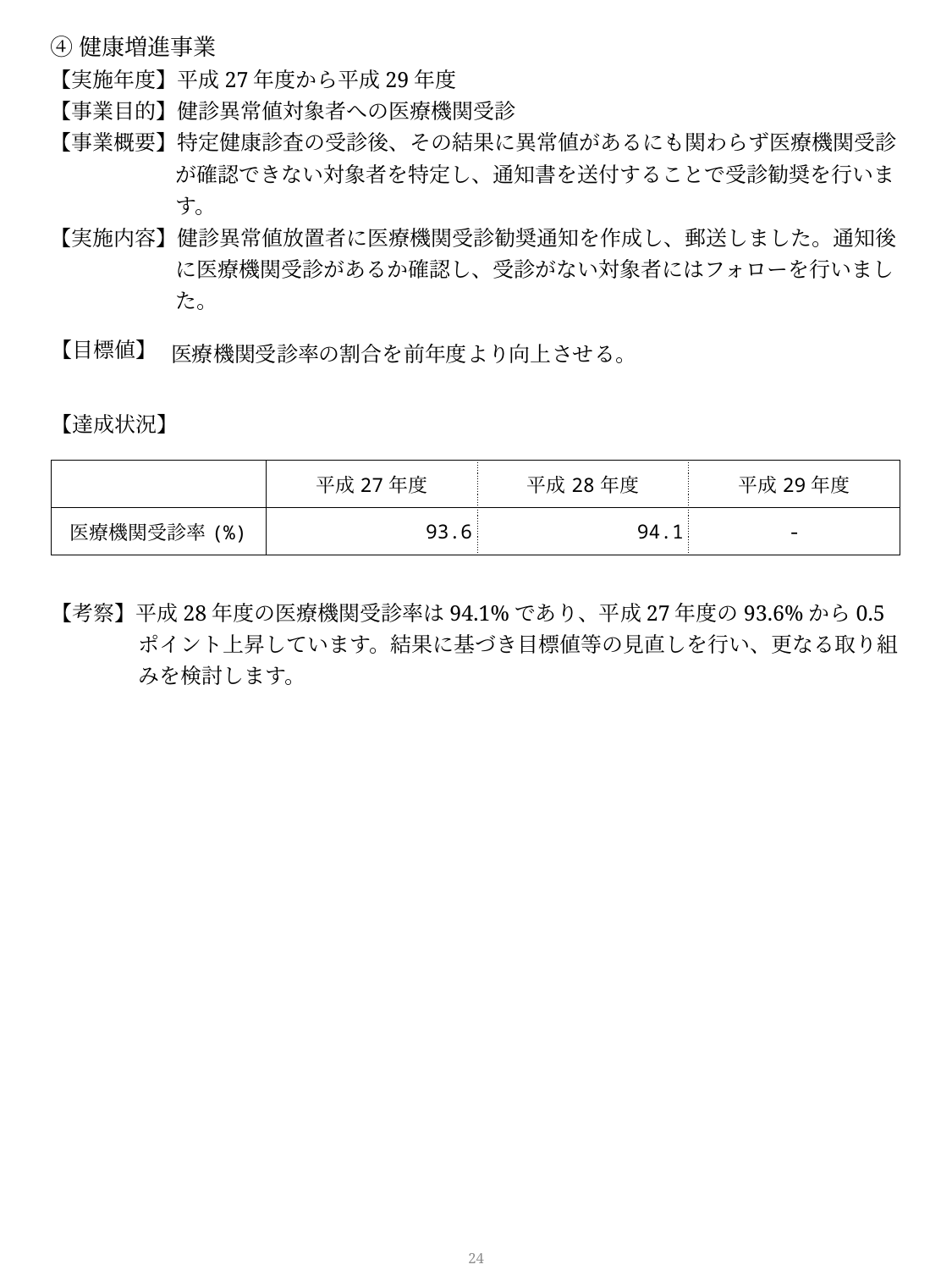

④健康増進事業
【実施年度】平成27年度から平成29年度
【事業目的】健診異常値対象者への医療機関受診
【事業概要】特定健康診査の受診後、その結果に異常値があるにも関わらず医療機関受診が確認できない対象者を特定し、通知書を送付することで受診勧奨を行います。
【実施内容】健診異常値放置者に医療機関受診勧奨通知を作成し、郵送しました。通知後に医療機関受診があるか確認し、受診がない対象者にはフォローを行いました。
医療機関受診率の割合を前年度より向上させる。
【目標値】
【達成状況】
|  | 平成27年度 | 平成28年度 | 平成29年度 |
| --- | --- | --- | --- |
| 医療機関受診率(%) | 93.6 | 94.1 | - |
【考察】平成28年度の医療機関受診率は94.1%であり、平成27年度の93.6%から0.5ポイント上昇しています。結果に基づき目標値等の見直しを行い、更なる取り組みを検討します。
24